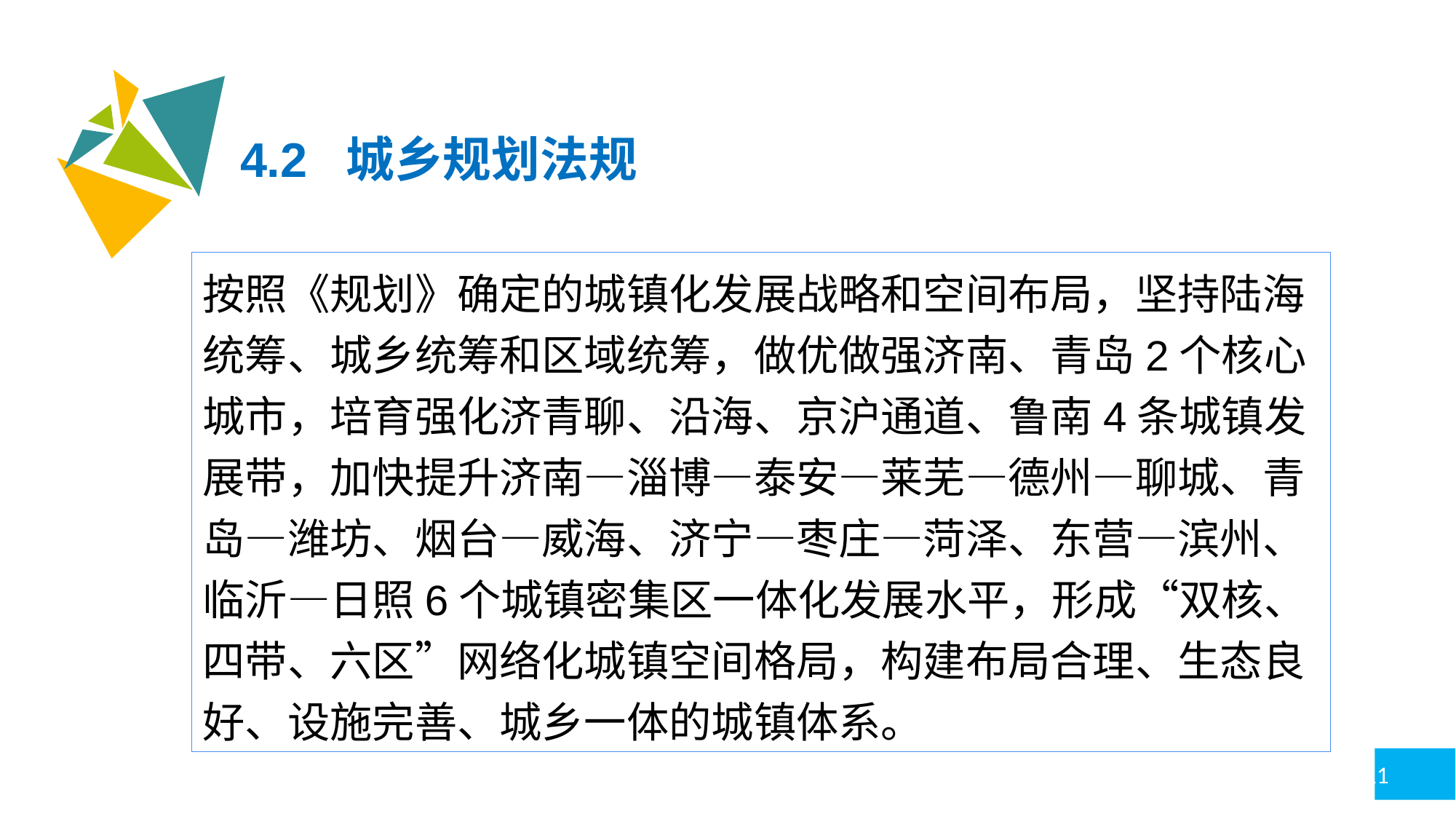

4.2  城乡规划法规

按照《规划》确定的城镇化发展战略和空间布局，坚持陆海统筹、城乡统筹和区域统筹，做优做强济南、青岛2个核心城市，培育强化济青聊、沿海、京沪通道、鲁南4条城镇发展带，加快提升济南—淄博—泰安—莱芜—德州—聊城、青岛—潍坊、烟台—威海、济宁—枣庄—菏泽、东营—滨州、临沂—日照6个城镇密集区一体化发展水平，形成“双核、四带、六区”网络化城镇空间格局，构建布局合理、生态良好、设施完善、城乡一体的城镇体系。